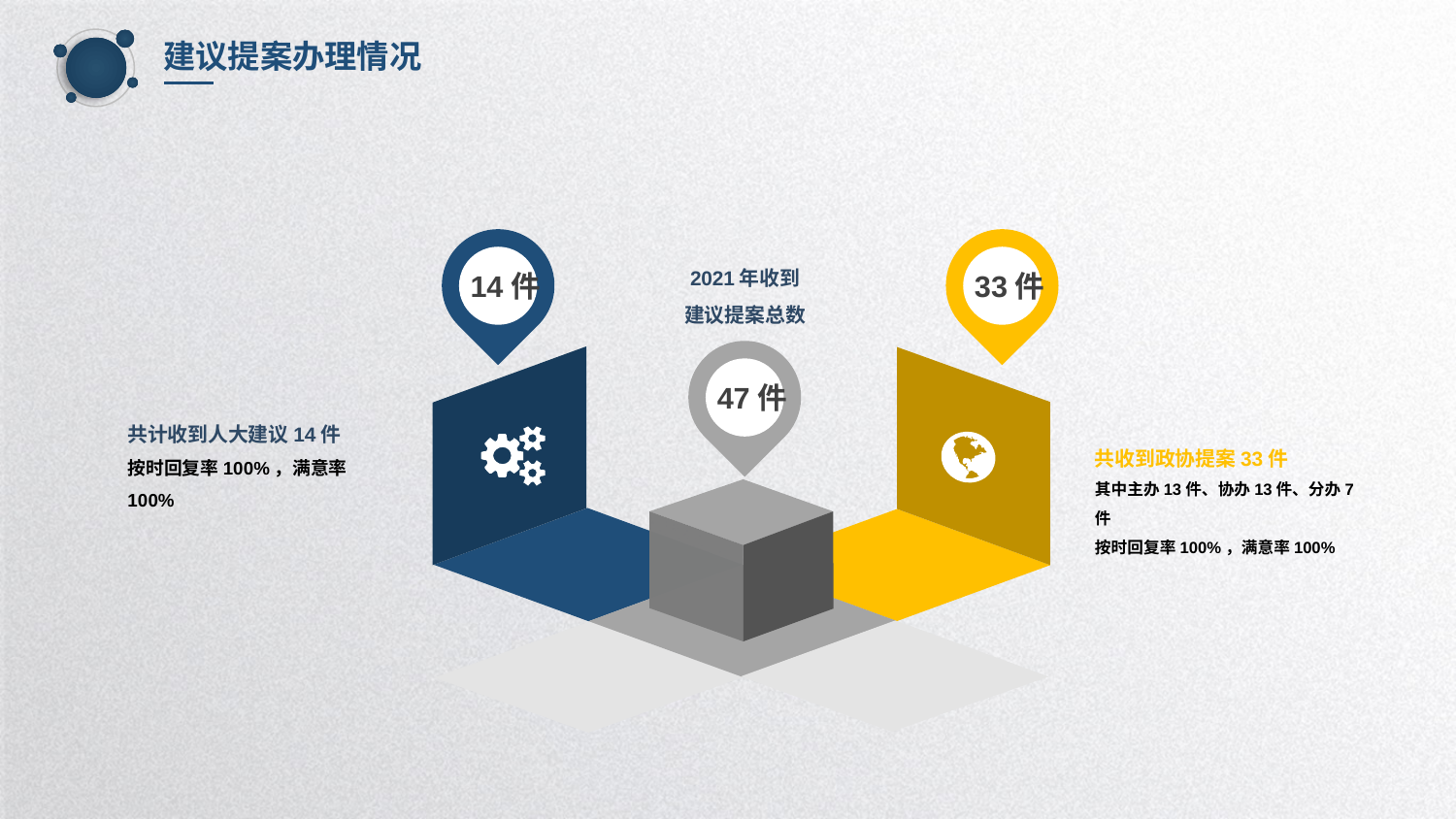

建议提案办理情况

14件

33件
2021年收到
建议提案总数

47件

共计收到人大建议14件
按时回复率100%，满意率100%
共收到政协提案33件
其中主办13件、协办13件、分办7件
按时回复率100%，满意率100%